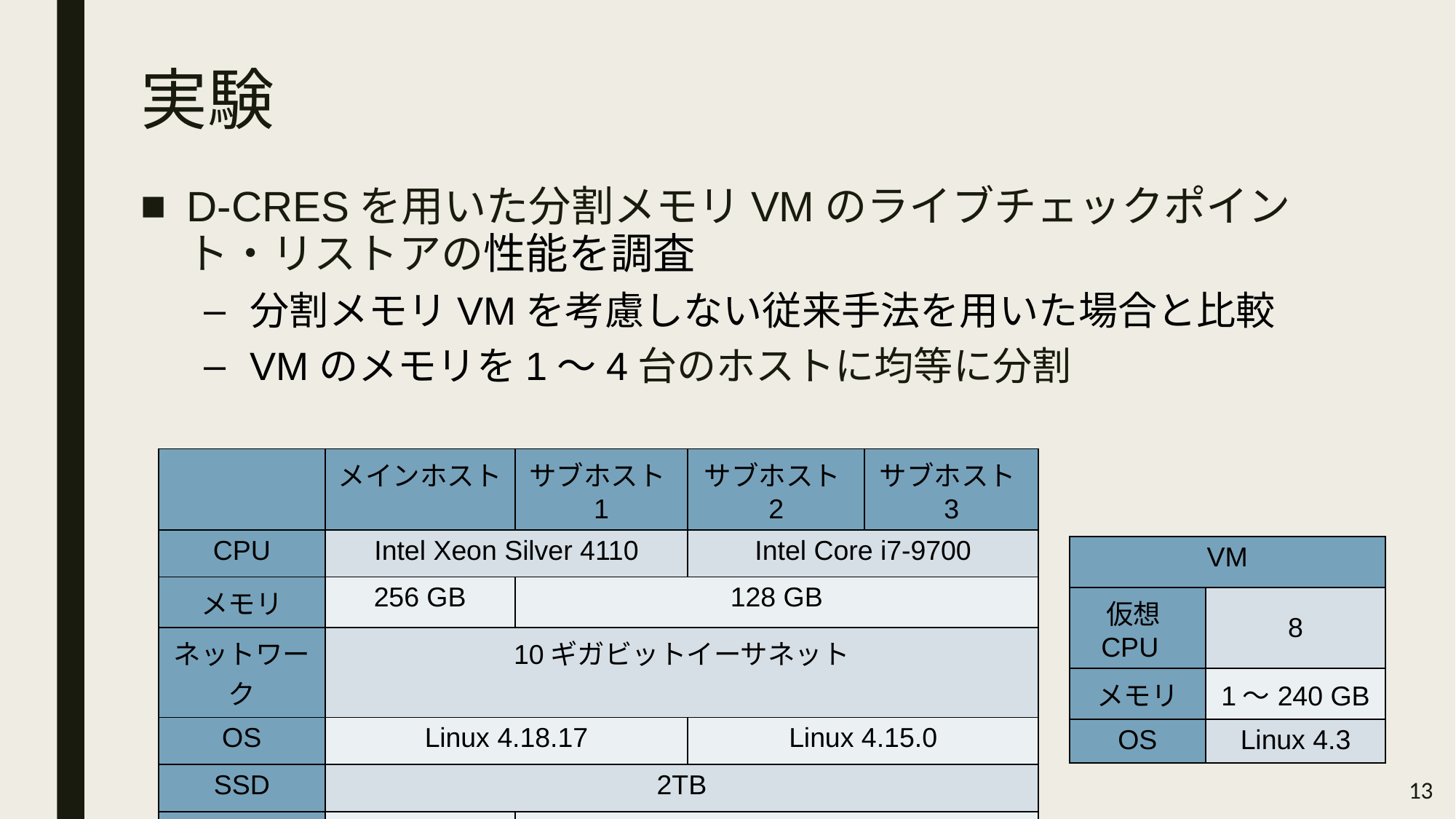

# 実験
D-CRESを用いた分割メモリVMのライブチェックポイント・リストアの性能を調査
分割メモリVMを考慮しない従来手法を用いた場合と比較
VMのメモリを1〜4台のホストに均等に分割
|  | メインホスト | サブホスト1 | サブホスト2 | サブホスト3 |
| --- | --- | --- | --- | --- |
| CPU | Intel Xeon Silver 4110 |  | Intel Core i7-9700 |  |
| メモリ | 256 GB | 128 GB |  |  |
| ネットワーク | 10ギガビットイーサネット |  |  |  |
| OS | Linux 4.18.17 |  | Linux 4.15.0 |  |
| SSD | 2TB |  |  |  |
| 仮想化ソフトウェア | QEMU-KVM 2.4.1 | なし |  |  |
| VM |  |
| --- | --- |
| 仮想CPU | 8 |
| メモリ | 1〜240 GB |
| OS | Linux 4.3 |
13